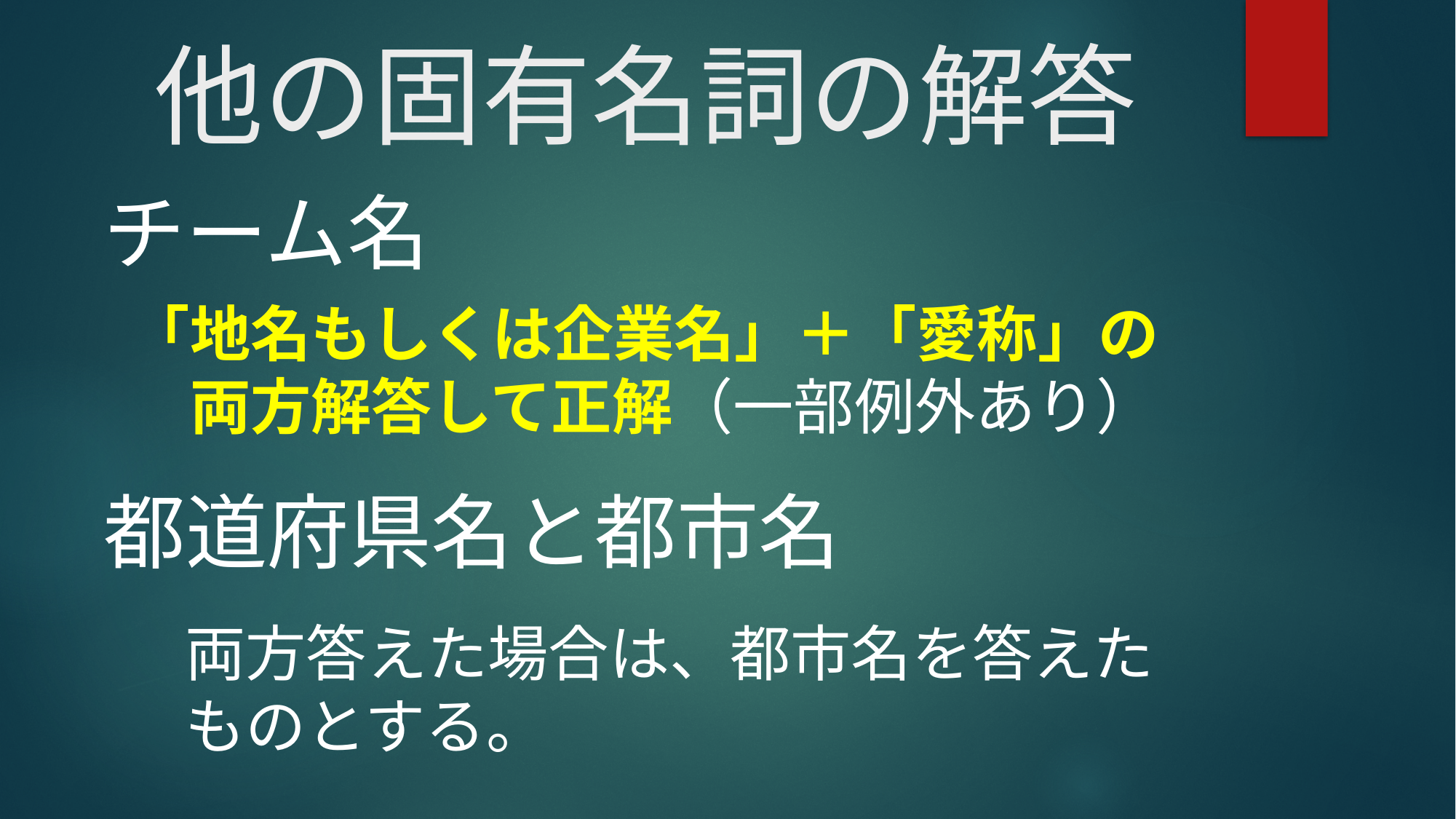

# 他の固有名詞の解答
チーム名
「地名もしくは企業名」＋「愛称」の
　両方解答して正解（一部例外あり）
都道府県名と都市名
両方答えた場合は、都市名を答えたものとする。